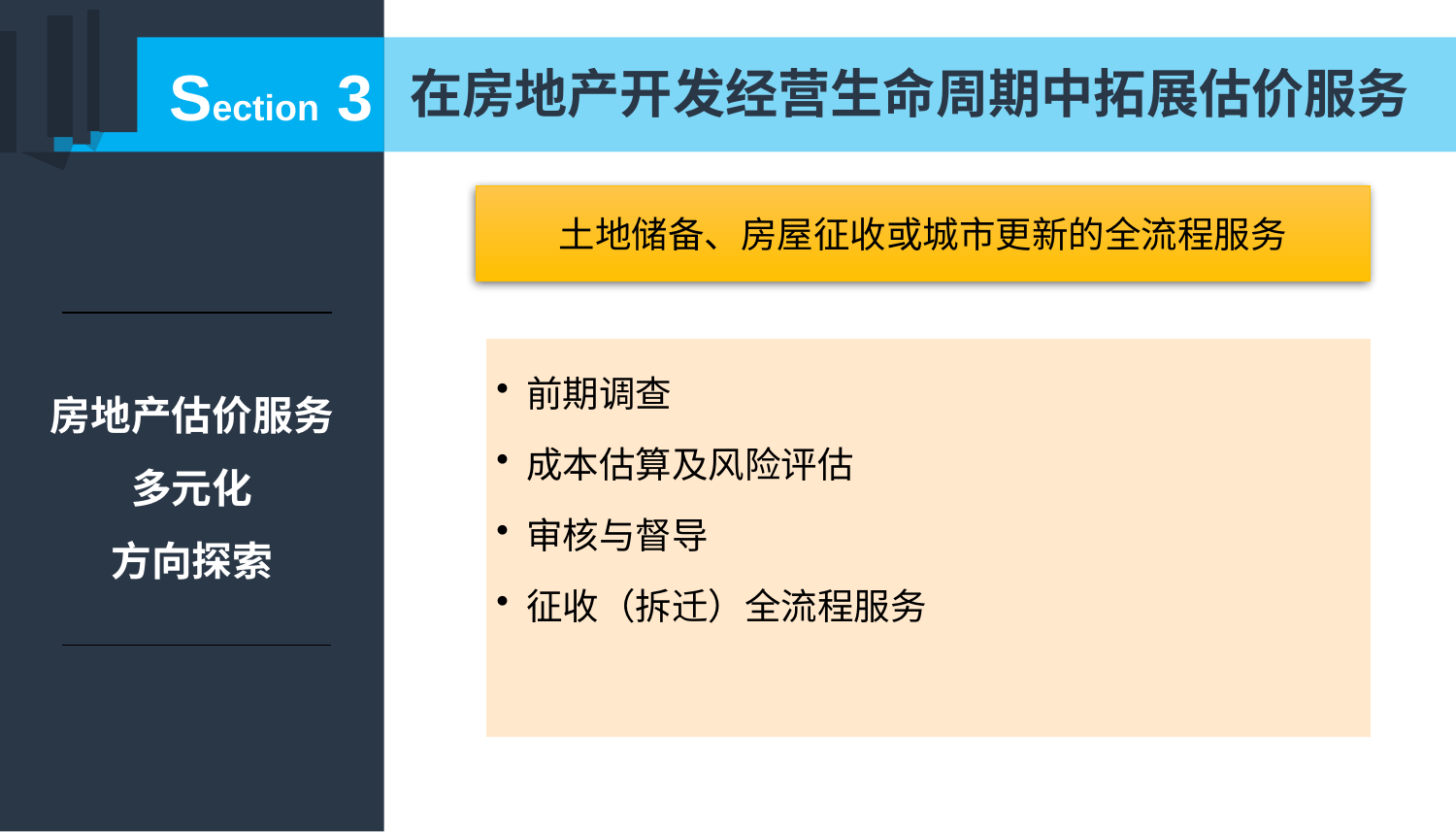

Section 3
在房地产开发经营生命周期中拓展估价服务

土地储备、房屋征收或城市更新的全流程服务

 前期调查
 成本估算及风险评估
 审核与督导
 征收（拆迁）全流程服务
房地产估价服务
多元化
方向探索